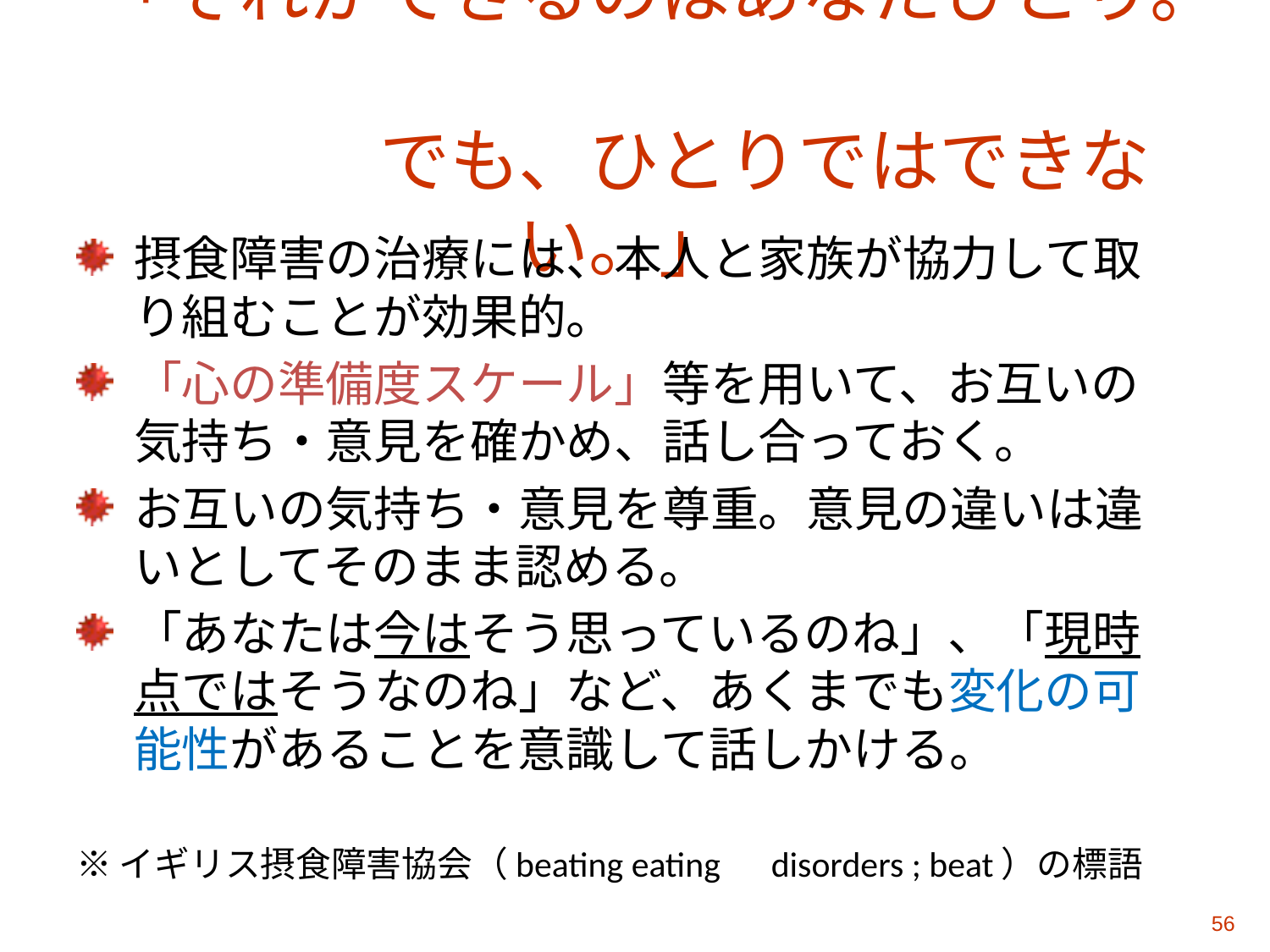

# 「それができるのはあなたひとり。 　　　　でも、ひとりではできない。」
摂食障害の治療には、本人と家族が協力して取り組むことが効果的。
「心の準備度スケール」等を用いて、お互いの気持ち・意見を確かめ、話し合っておく。
お互いの気持ち・意見を尊重。意見の違いは違いとしてそのまま認める。
「あなたは今はそう思っているのね」、「現時点ではそうなのね」など、あくまでも変化の可能性があることを意識して話しかける。

※イギリス摂食障害協会（beating eating　disorders ; beat）の標語
56